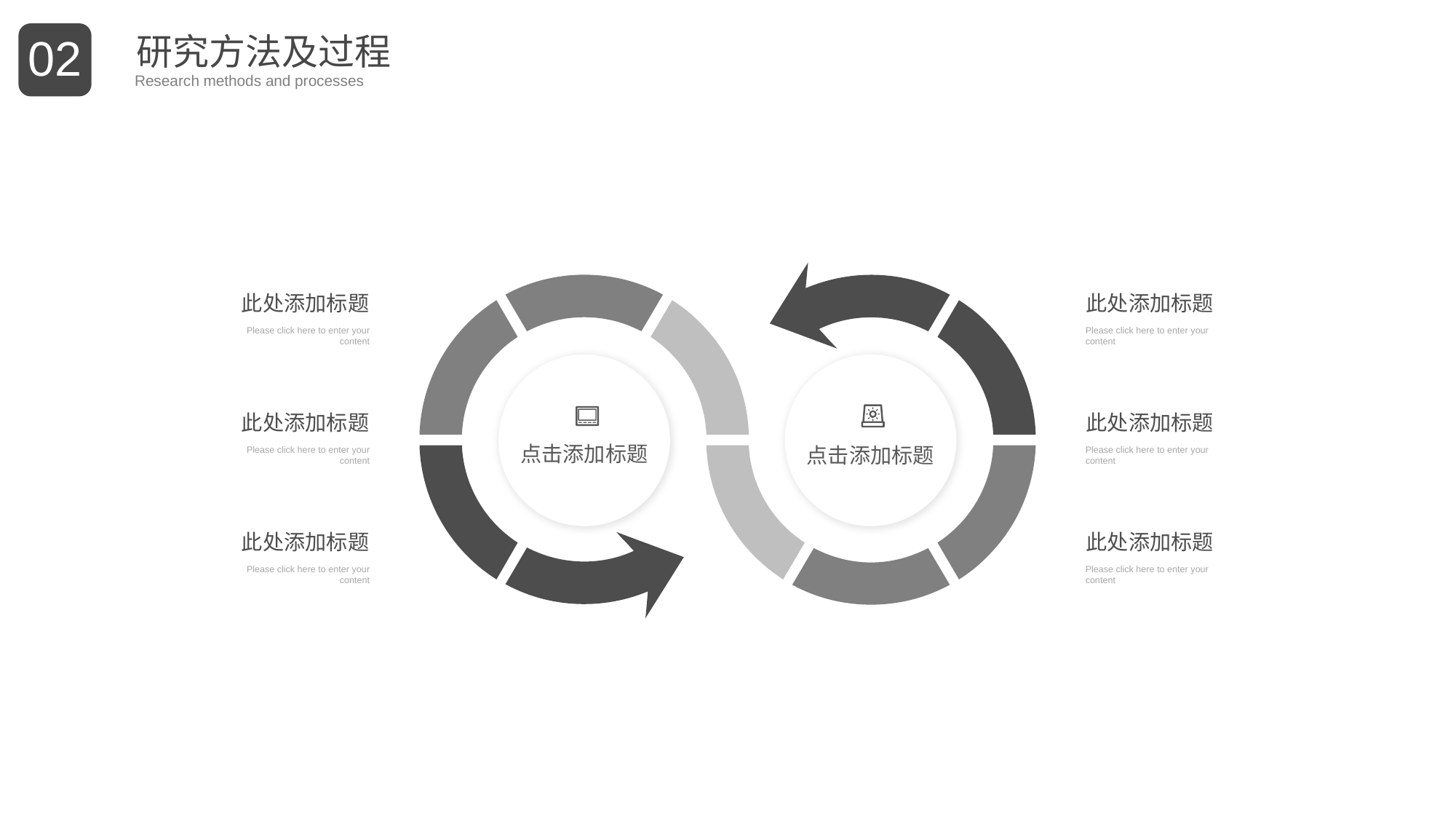

02

研究方法及过程
Research methods and processes

点击添加标题
点击添加标题
此处添加标题
Please click here to enter your content
此处添加标题
Please click here to enter your content
此处添加标题
Please click here to enter your content
此处添加标题
Please click here to enter your content
此处添加标题
Please click here to enter your content
此处添加标题
Please click here to enter your content